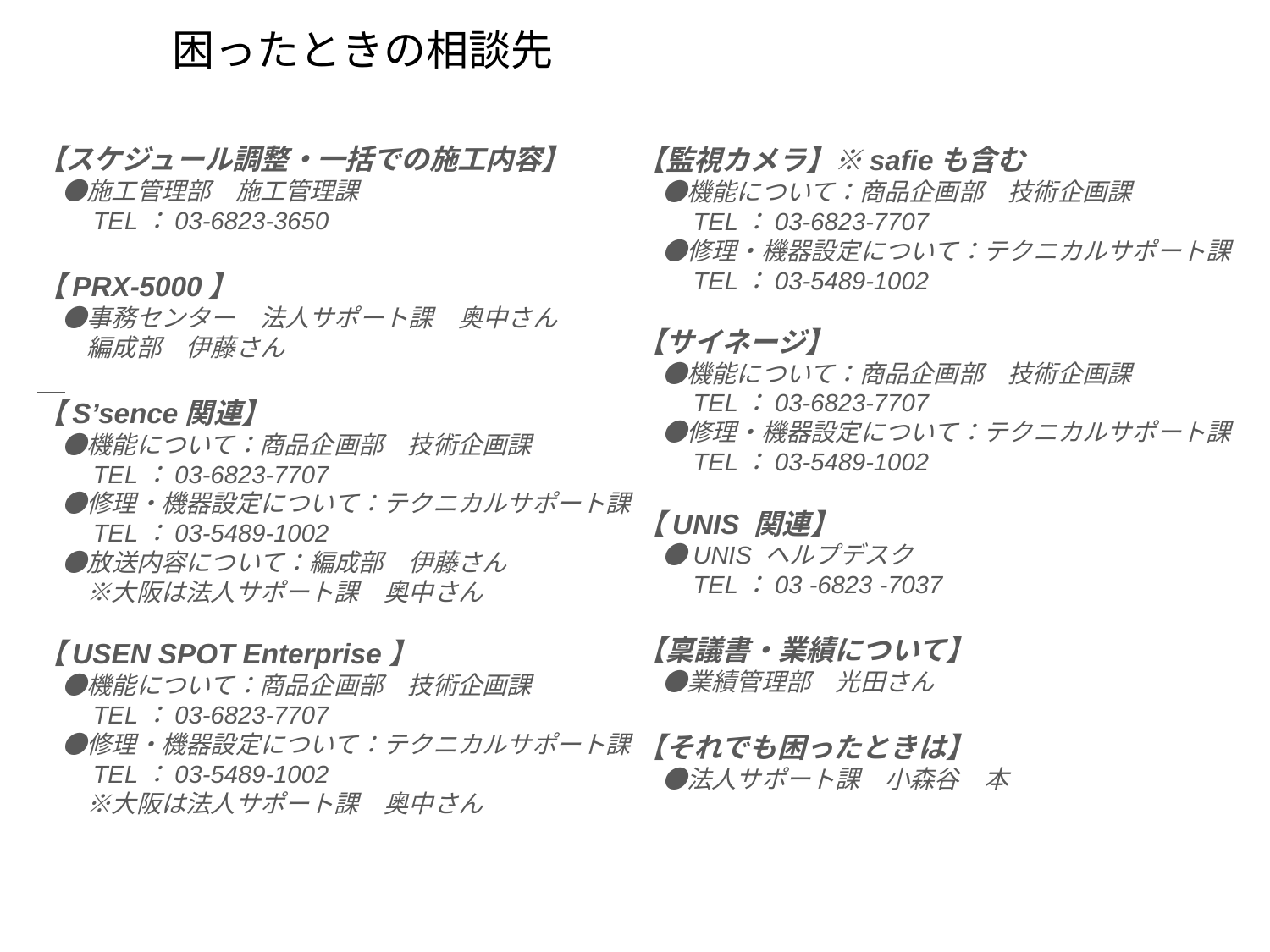

# 困ったときの相談先
【スケジュール調整・一括での施工内容】
　●施工管理部　施工管理課
　　TEL：03-6823-3650

【PRX-5000】
　●事務センター　法人サポート課　奥中さん
　　編成部　伊藤さん

【S’sence関連】
　●機能について：商品企画部　技術企画課
　　TEL：03-6823-7707
　●修理・機器設定について：テクニカルサポート課
　　TEL：03-5489-1002
　●放送内容について：編成部　伊藤さん
　　※大阪は法人サポート課　奥中さん

【USEN SPOT Enterprise】
　●機能について：商品企画部　技術企画課
　　TEL：03-6823-7707
　●修理・機器設定について：テクニカルサポート課
　　TEL：03-5489-1002
　　※大阪は法人サポート課　奥中さん

【監視カメラ】※safieも含む
　●機能について：商品企画部　技術企画課
　　TEL：03-6823-7707
　●修理・機器設定について：テクニカルサポート課
　　TEL：03-5489-1002

【サイネージ】
　●機能について：商品企画部　技術企画課
　　TEL：03-6823-7707
　●修理・機器設定について：テクニカルサポート課
　　TEL：03-5489-1002

【UNIS 関連】
　●UNIS ヘルプデスク
　　TEL：03 -6823 -7037

【稟議書・業績について】
　●業績管理部　光田さん

【それでも困ったときは】
　●法人サポート課　小森谷　本
12